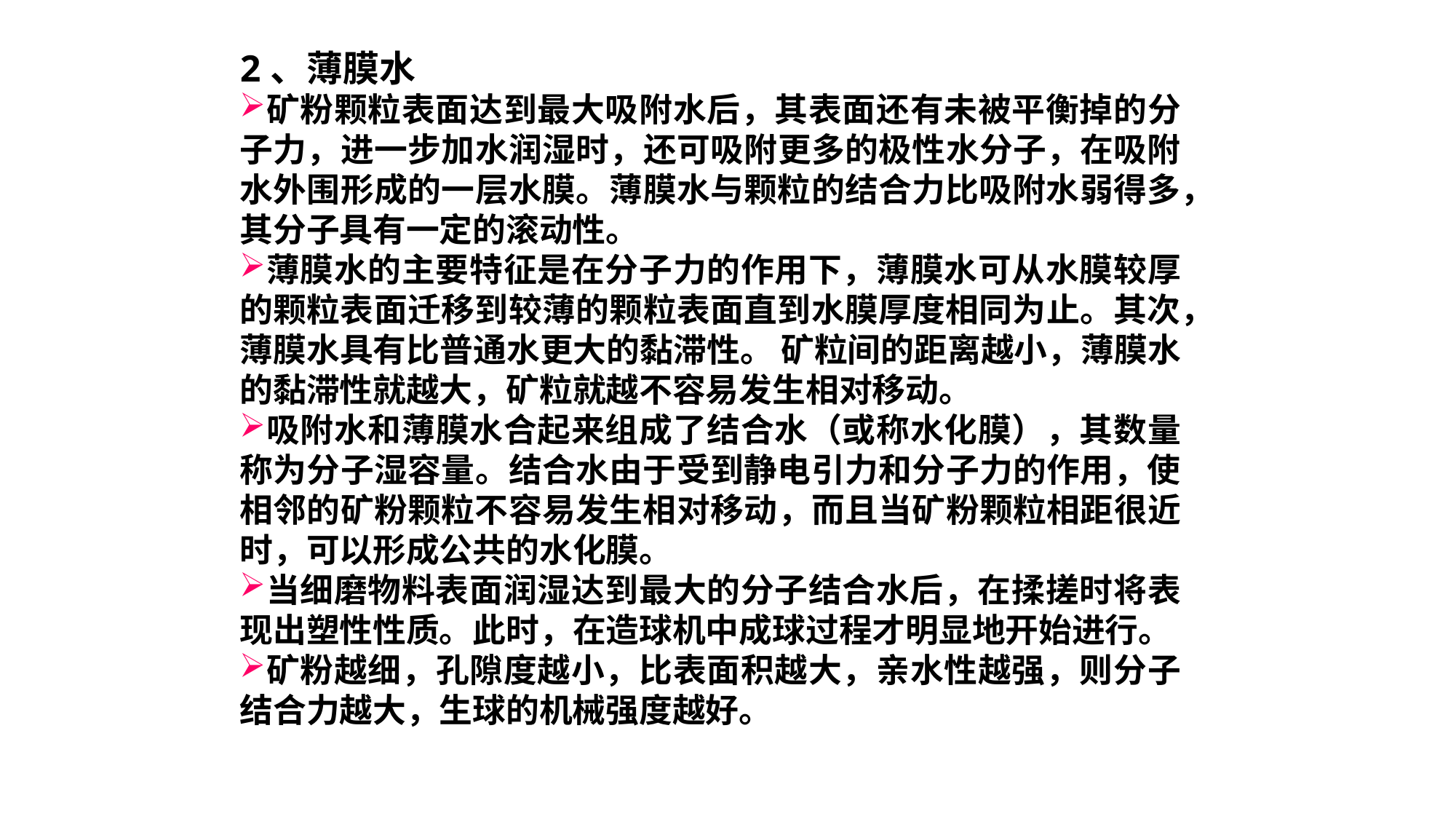

2、薄膜水
矿粉颗粒表面达到最大吸附水后，其表面还有未被平衡掉的分子力，进一步加水润湿时，还可吸附更多的极性水分子，在吸附水外围形成的一层水膜。薄膜水与颗粒的结合力比吸附水弱得多，其分子具有一定的滚动性。
薄膜水的主要特征是在分子力的作用下，薄膜水可从水膜较厚的颗粒表面迁移到较薄的颗粒表面直到水膜厚度相同为止。其次，薄膜水具有比普通水更大的黏滞性。 矿粒间的距离越小，薄膜水的黏滞性就越大，矿粒就越不容易发生相对移动。
吸附水和薄膜水合起来组成了结合水（或称水化膜），其数量称为分子湿容量。结合水由于受到静电引力和分子力的作用，使相邻的矿粉颗粒不容易发生相对移动，而且当矿粉颗粒相距很近时，可以形成公共的水化膜。
当细磨物料表面润湿达到最大的分子结合水后，在揉搓时将表现出塑性性质。此时，在造球机中成球过程才明显地开始进行。
矿粉越细，孔隙度越小，比表面积越大，亲水性越强，则分子结合力越大，生球的机械强度越好。
10